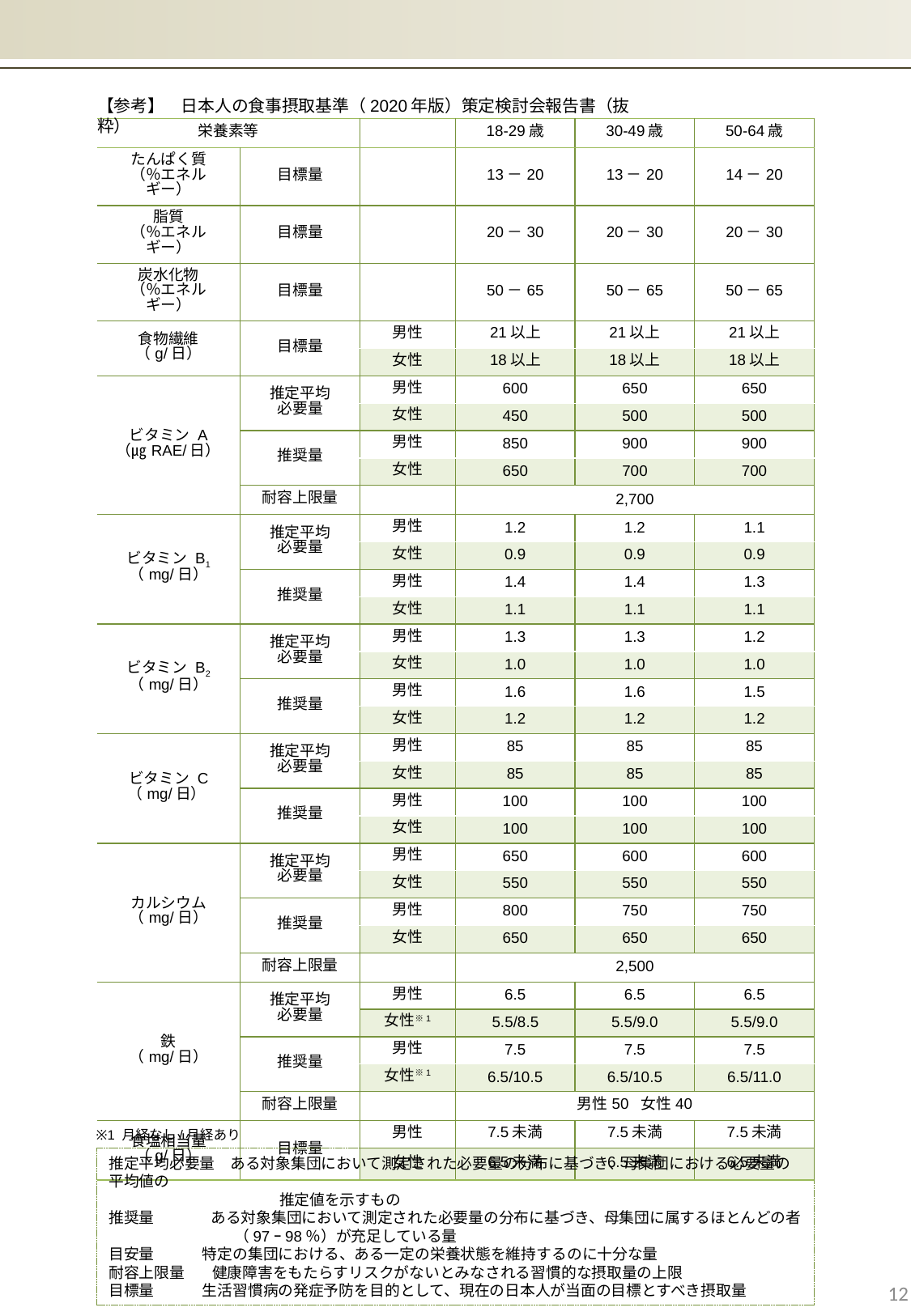

【参考】　日本人の食事摂取基準（2020年版）策定検討会報告書（抜粋）
| 栄養素等 |  |  | 18‐29歳 | 30‐49歳 | 50‐64歳 |
| --- | --- | --- | --- | --- | --- |
| たんぱく質 （％エネルギー） | 目標量 |  | 13－20 | 13－20 | 14－20 |
| 脂質 （％エネルギー） | 目標量 |  | 20－30 | 20－30 | 20－30 |
| 炭水化物 （％エネルギー） | 目標量 |  | 50－65 | 50－65 | 50－65 |
| 食物繊維 （g/日） | 目標量 | 男性 | 21以上 | 21以上 | 21以上 |
|  |  | 女性 | 18以上 | 18以上 | 18以上 |
| ビタミン A （㎍RAE/日） | 推定平均 必要量 | 男性 | 600 | 650 | 650 |
|  |  | 女性 | 450 | 500 | 500 |
|  | 推奨量 | 男性 | 850 | 900 | 900 |
|  |  | 女性 | 650 | 700 | 700 |
|  | 耐容上限量 |  | 2,700 |  |  |
| ビタミン B1 （mg/日） | 推定平均 必要量 | 男性 | 1.2 | 1.2 | 1.1 |
|  |  | 女性 | 0.9 | 0.9 | 0.9 |
|  | 推奨量 | 男性 | 1.4 | 1.4 | 1.3 |
|  |  | 女性 | 1.1 | 1.1 | 1.1 |
| ビタミン B2 （mg/日） | 推定平均 必要量 | 男性 | 1.3 | 1.3 | 1.2 |
|  |  | 女性 | 1.0 | 1.0 | 1.0 |
|  | 推奨量 | 男性 | 1.6 | 1.6 | 1.5 |
|  |  | 女性 | 1.2 | 1.2 | 1.2 |
| ビタミン C （mg/日） | 推定平均 必要量 | 男性 | 85 | 85 | 85 |
|  |  | 女性 | 85 | 85 | 85 |
|  | 推奨量 | 男性 | 100 | 100 | 100 |
|  |  | 女性 | 100 | 100 | 100 |
| カルシウム （mg/日） | 推定平均 必要量 | 男性 | 650 | 600 | 600 |
|  |  | 女性 | 550 | 550 | 550 |
|  | 推奨量 | 男性 | 800 | 750 | 750 |
|  |  | 女性 | 650 | 650 | 650 |
|  | 耐容上限量 |  | 2,500 |  |  |
| 鉄 （mg/日） | 推定平均 必要量 | 男性 | 6.5 | 6.5 | 6.5 |
|  |  | 女性※1 | 5.5/8.5 | 5.5/9.0 | 5.5/9.0 |
|  | 推奨量 | 男性 | 7.5 | 7.5 | 7.5 |
|  |  | 女性※1 | 6.5/10.5 | 6.5/10.5 | 6.5/11.0 |
|  | 耐容上限量 |  | 男性50 女性40 |  |  |
| 食塩相当量 （g/日） | 目標量 | 男性 | 7.5未満 | 7.5未満 | 7.5未満 |
|  |  | 女性 | 6.5未満 | 6.5未満 | 6.5未満 |
※1 月経なし/月経あり
推定平均必要量　ある対象集団において測定された必要量の分布に基づき、母集団における必要量の平均値の
　　　　　　　　　　　 推定値を示すもの
推奨量   　         ある対象集団において測定された必要量の分布に基づき、母集団に属するほとんどの者
　　　　　　          （97ｰ98％）が充足している量
目安量              特定の集団における、ある一定の栄養状態を維持するのに十分な量
耐容上限量        健康障害をもたらすリスクがないとみなされる習慣的な摂取量の上限
目標量              生活習慣病の発症予防を目的として、現在の日本人が当面の目標とすべき摂取量
12